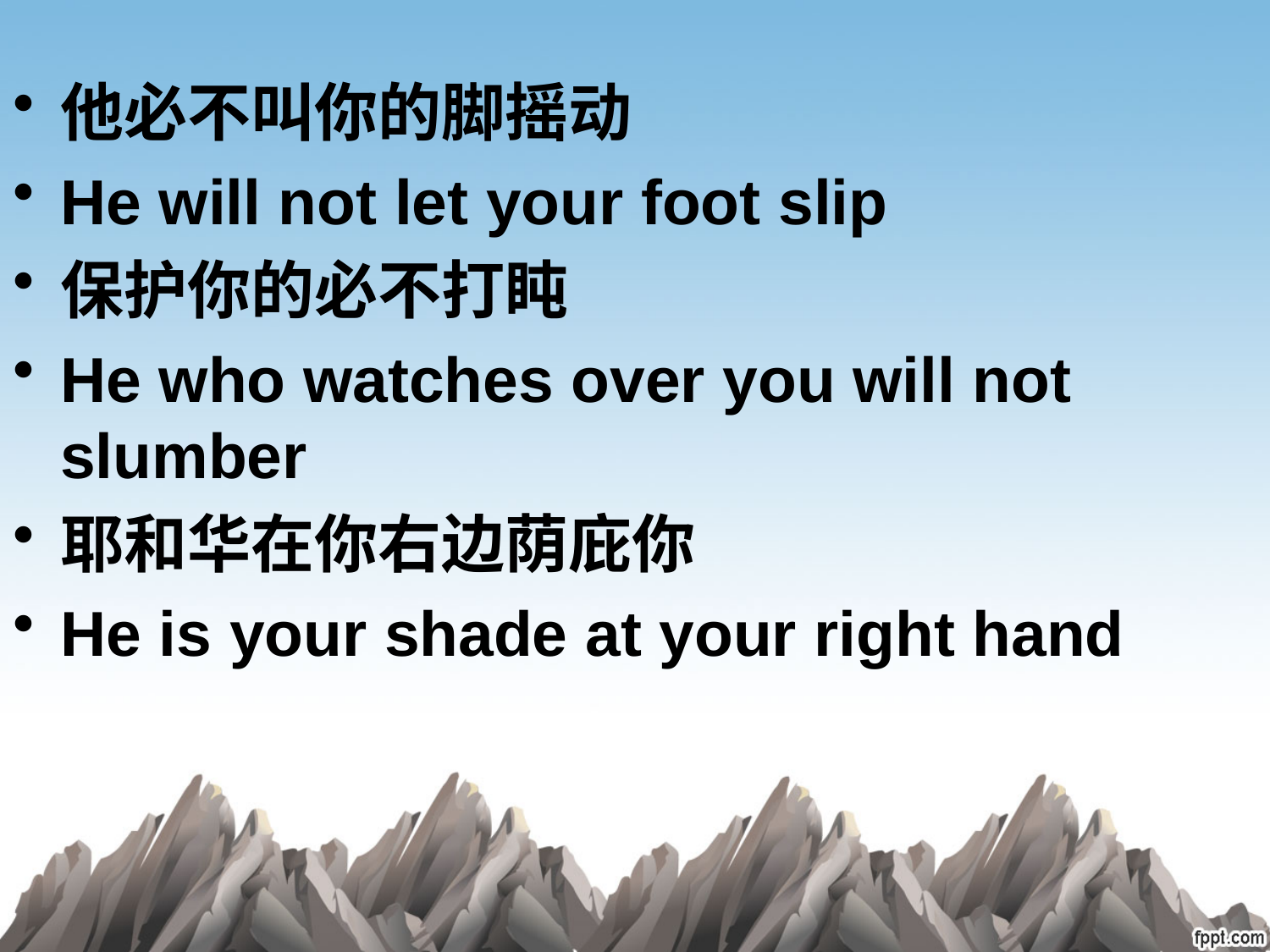

他必不叫你的脚摇动
He will not let your foot slip
保护你的必不打盹
He who watches over you will not slumber
耶和华在你右边荫庇你
He is your shade at your right hand